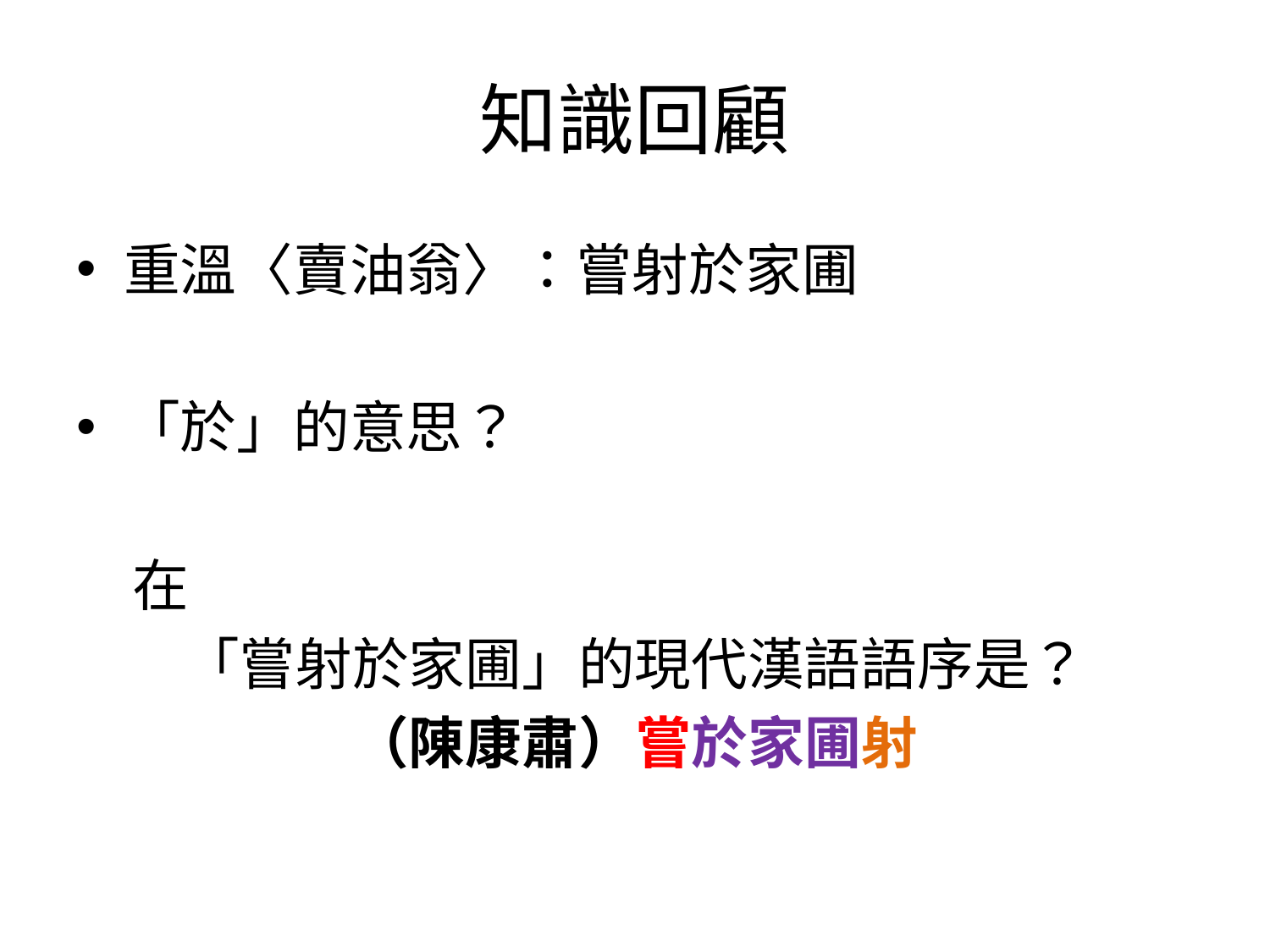

# 知識回顧
重溫〈賣油翁〉：嘗射於家圃

「於」的意思？

　在
「嘗射於家圃」的現代漢語語序是？
（陳康肅）嘗於家圃射